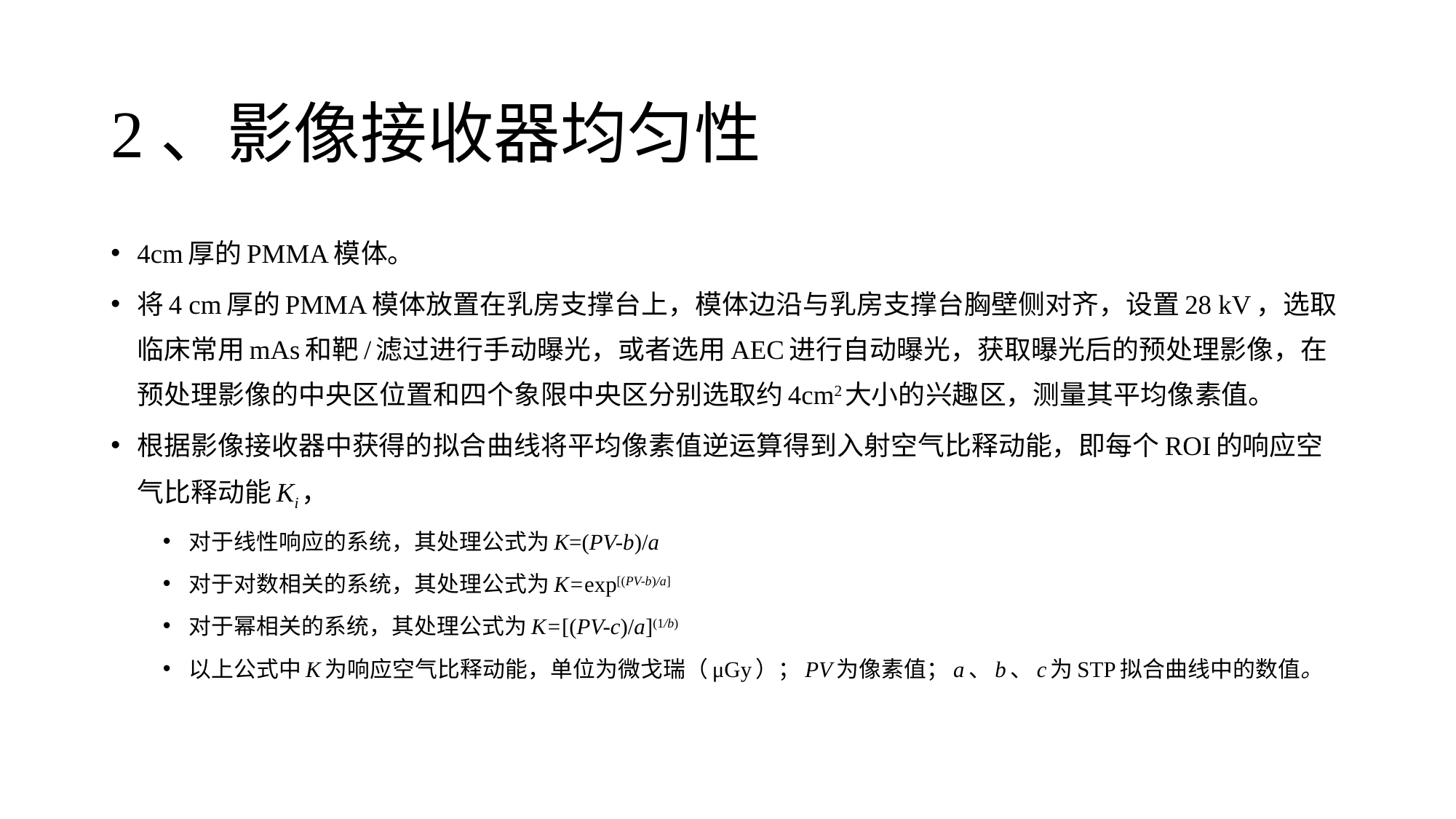

# 2、影像接收器均匀性
4cm厚的PMMA模体。
将4 cm厚的PMMA模体放置在乳房支撑台上，模体边沿与乳房支撑台胸壁侧对齐，设置28 kV，选取临床常用mAs和靶/滤过进行手动曝光，或者选用AEC进行自动曝光，获取曝光后的预处理影像，在预处理影像的中央区位置和四个象限中央区分别选取约4cm2大小的兴趣区，测量其平均像素值。
根据影像接收器中获得的拟合曲线将平均像素值逆运算得到入射空气比释动能，即每个ROI的响应空气比释动能Ki，
对于线性响应的系统，其处理公式为K=(PV-b)/a
对于对数相关的系统，其处理公式为K=exp[(PV-b)/a]
对于幂相关的系统，其处理公式为K=[(PV-c)/a](1/b)
以上公式中K为响应空气比释动能，单位为微戈瑞（μGy）；PV为像素值；a、b、c为STP拟合曲线中的数值。